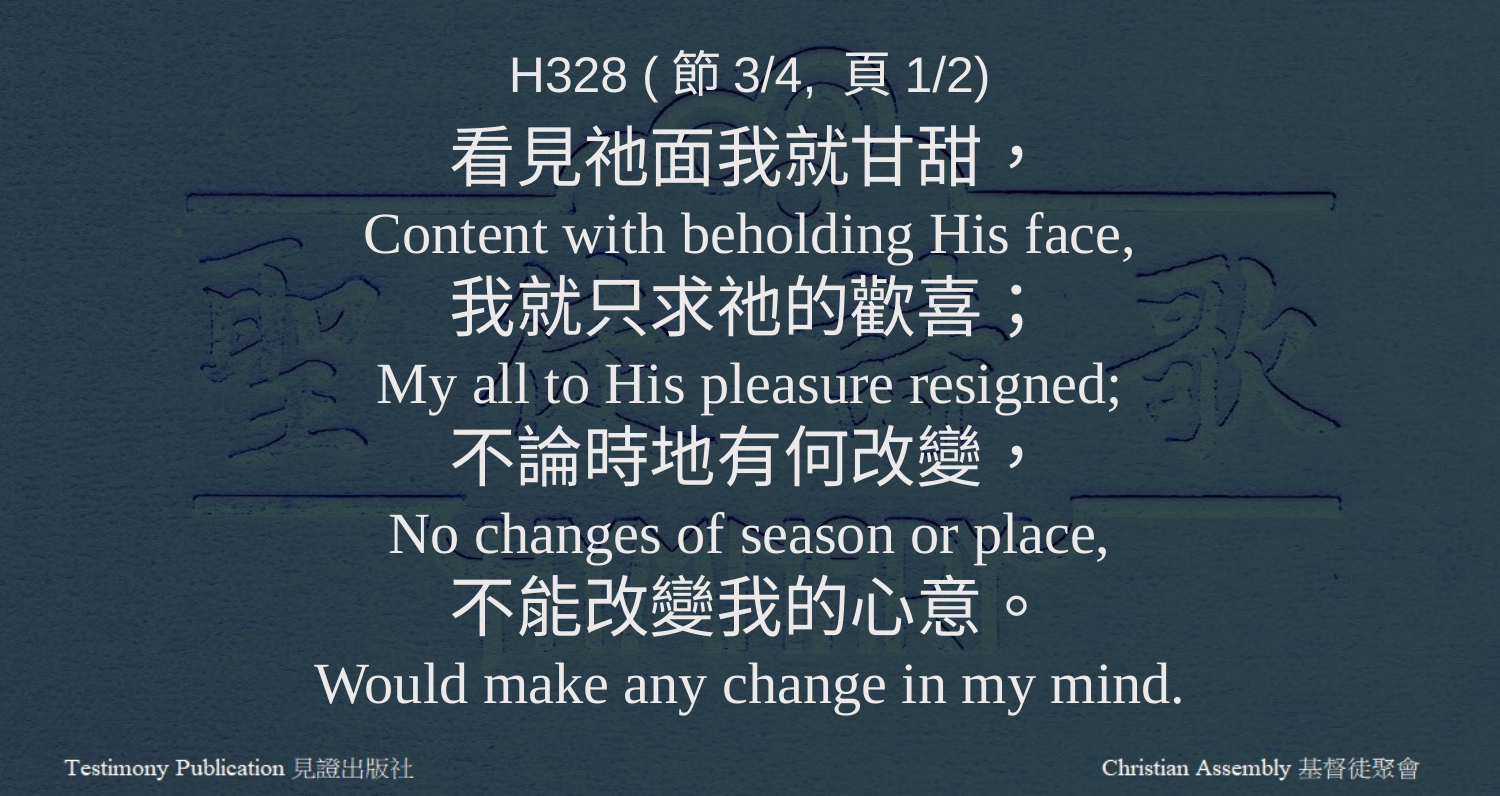

H328 (節3/4, 頁1/2)
看見祂面我就甘甜，
Content with beholding His face,
我就只求祂的歡喜；
My all to His pleasure resigned;
不論時地有何改變，
No changes of season or place,
不能改變我的心意。
Would make any change in my mind.